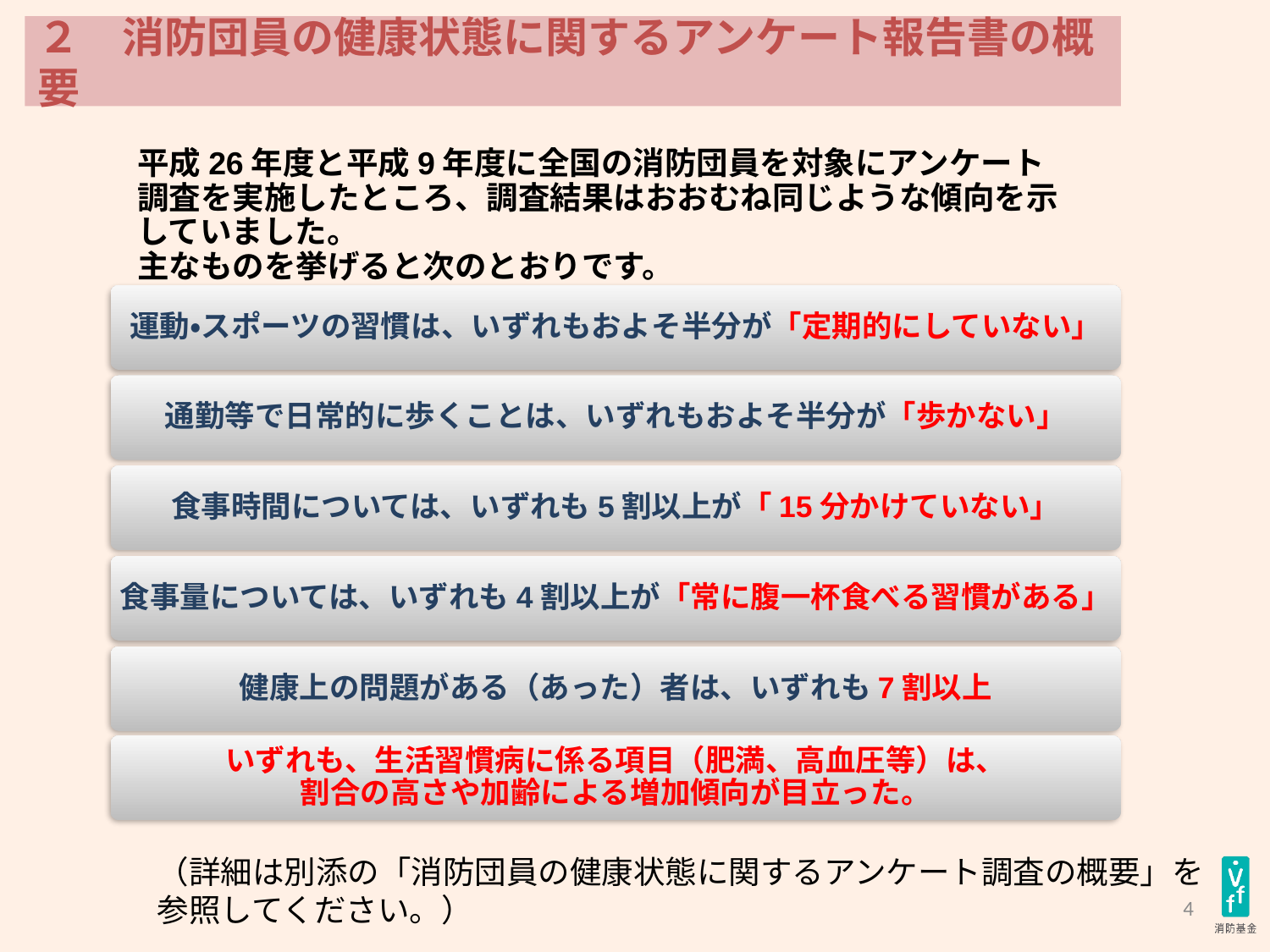

# ２　消防団員の健康状態に関するアンケート報告書の概要
平成26年度と平成9年度に全国の消防団員を対象にアンケート調査を実施したところ、調査結果はおおむね同じような傾向を示していました。
主なものを挙げると次のとおりです。
運動・スポーツの習慣は、いずれもおよそ半分が「定期的にしていない」
通勤等で日常的に歩くことは、いずれもおよそ半分が「歩かない」
食事時間については、いずれも5割以上が「15分かけていない」
食事量については、いずれも4割以上が「常に腹一杯食べる習慣がある」
健康上の問題がある（あった）者は、いずれも7割以上
いずれも、生活習慣病に係る項目（肥満、高血圧等）は、
割合の高さや加齢による増加傾向が目立った。
（詳細は別添の「消防団員の健康状態に関するアンケート調査の概要」を参照してください。）
4